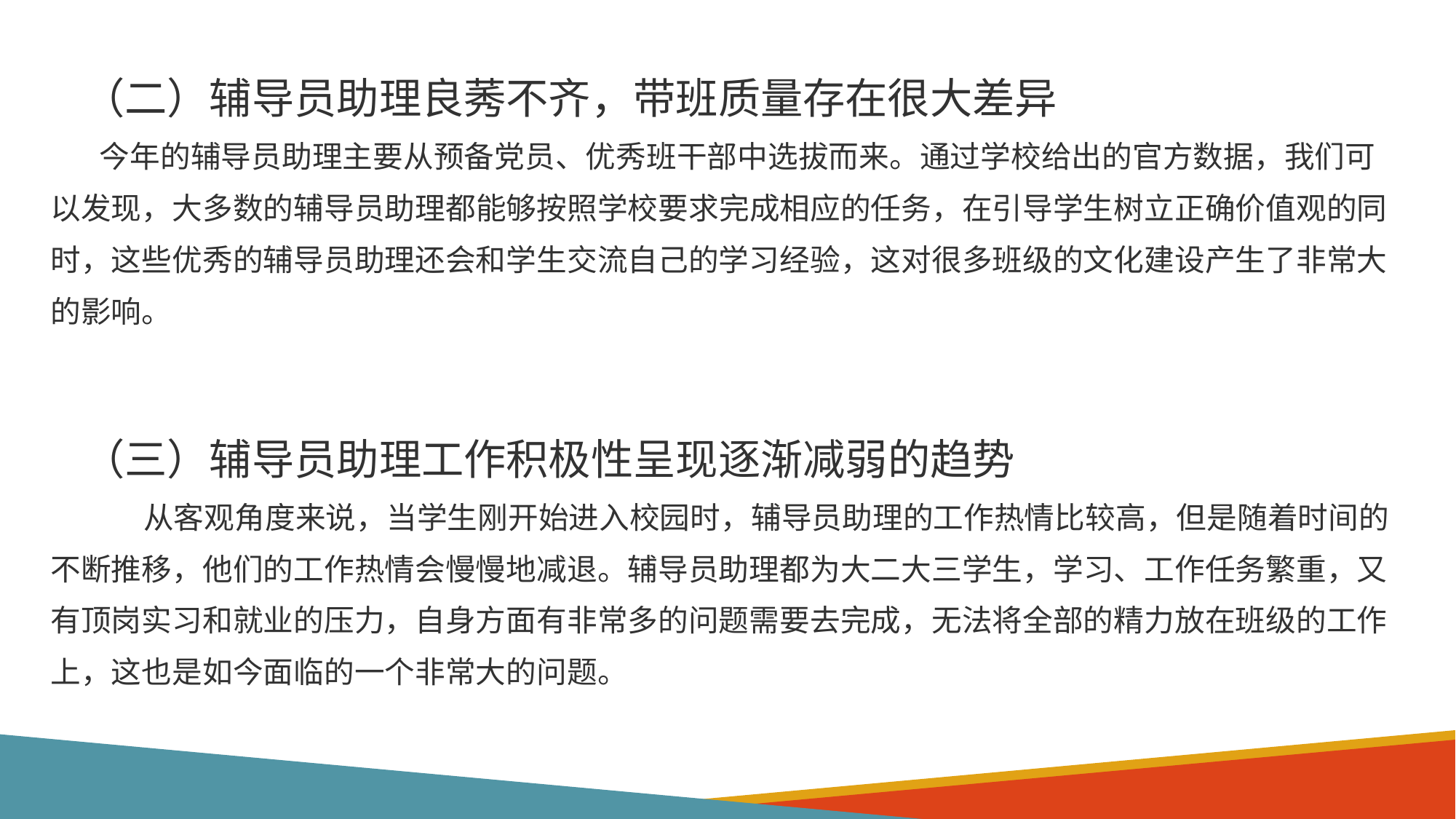

（二）辅导员助理良莠不齐，带班质量存在很大差异
今年的辅导员助理主要从预备党员、优秀班干部中选拔而来。通过学校给出的官方数据，我们可以发现，大多数的辅导员助理都能够按照学校要求完成相应的任务，在引导学生树立正确价值观的同时，这些优秀的辅导员助理还会和学生交流自己的学习经验，这对很多班级的文化建设产生了非常大的影响。

（三）辅导员助理工作积极性呈现逐渐减弱的趋势        从客观角度来说，当学生刚开始进入校园时，辅导员助理的工作热情比较高，但是随着时间的不断推移，他们的工作热情会慢慢地减退。辅导员助理都为大二大三学生，学习、工作任务繁重，又有顶岗实习和就业的压力，自身方面有非常多的问题需要去完成，无法将全部的精力放在班级的工作上，这也是如今面临的一个非常大的问题。